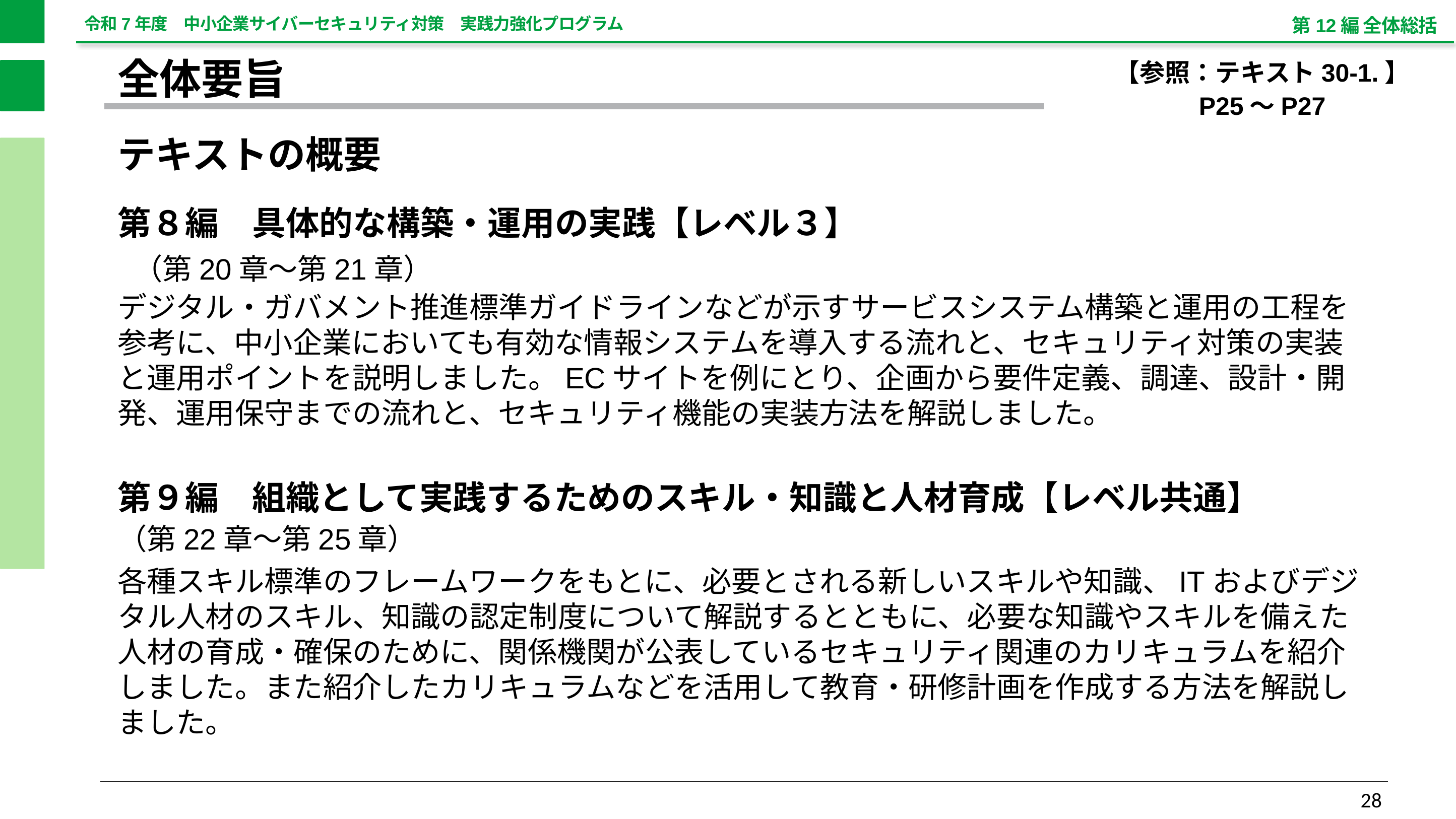

第12編 全体総括
【参照：テキスト30-1.】
P25～P27
全体要旨

テキストの概要
第８編　具体的な構築・運用の実践【レベル３】
 （第20章～第21章）
デジタル・ガバメント推進標準ガイドラインなどが示すサービスシステム構築と運用の工程を参考に、中小企業においても有効な情報システムを導入する流れと、セキュリティ対策の実装と運用ポイントを説明しました。ECサイトを例にとり、企画から要件定義、調達、設計・開発、運用保守までの流れと、セキュリティ機能の実装方法を解説しました。
第９編　組織として実践するためのスキル・知識と人材育成【レベル共通】
（第22章～第25章）
各種スキル標準のフレームワークをもとに、必要とされる新しいスキルや知識、ITおよびデジタル人材のスキル、知識の認定制度について解説するとともに、必要な知識やスキルを備えた人材の育成・確保のために、関係機関が公表しているセキュリティ関連のカリキュラムを紹介しました。また紹介したカリキュラムなどを活用して教育・研修計画を作成する方法を解説しました。